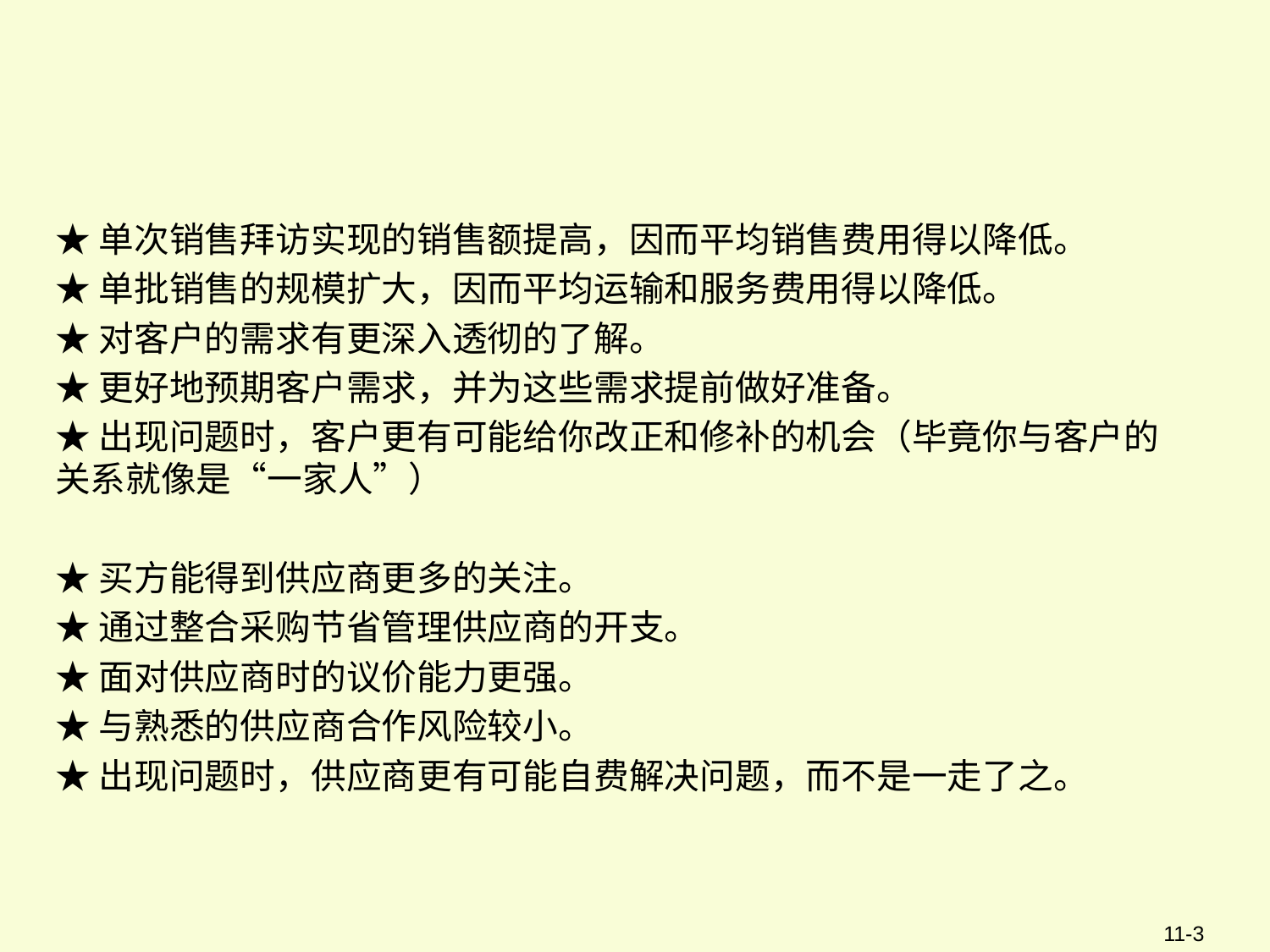

#
★单次销售拜访实现的销售额提高，因而平均销售费用得以降低。
★单批销售的规模扩大，因而平均运输和服务费用得以降低。
★对客户的需求有更深入透彻的了解。
★更好地预期客户需求，并为这些需求提前做好准备。
★出现问题时，客户更有可能给你改正和修补的机会（毕竟你与客户的关系就像是“一家人”）

★买方能得到供应商更多的关注。
★通过整合采购节省管理供应商的开支。
★面对供应商时的议价能力更强。
★与熟悉的供应商合作风险较小。
★出现问题时，供应商更有可能自费解决问题，而不是一走了之。

11-3